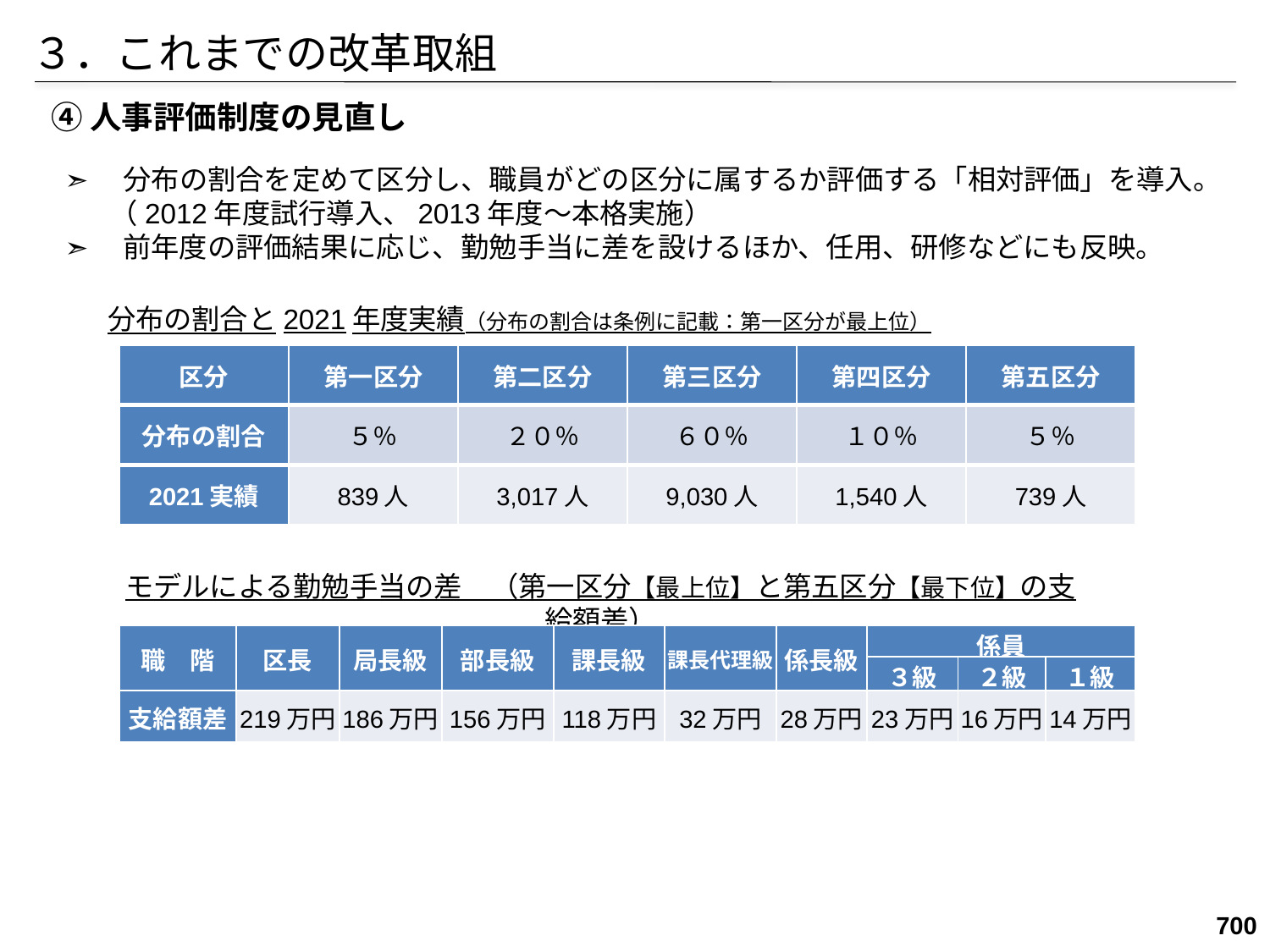

３．これまでの改革取組
④人事評価制度の見直し
➣　分布の割合を定めて区分し、職員がどの区分に属するか評価する「相対評価」を導入。（2012年度試行導入、2013年度～本格実施）
➣　前年度の評価結果に応じ、勤勉手当に差を設けるほか、任用、研修などにも反映。
分布の割合と2021年度実績（分布の割合は条例に記載：第一区分が最上位）
| 区分 | 第一区分 | 第二区分 | 第三区分 | 第四区分 | 第五区分 |
| --- | --- | --- | --- | --- | --- |
| 分布の割合 | ５％ | ２０％ | ６０％ | １０％ | ５％ |
| 2021実績 | 839人 | 3,017人 | 9,030人 | 1,540人 | 739人 |
モデルによる勤勉手当の差　（第一区分【最上位】と第五区分【最下位】の支給額差）
| 職　階 | 区長 | 局長級 | 部長級 | 課長級 | 課長代理級 | 係長級 | 係員 |  |  |
| --- | --- | --- | --- | --- | --- | --- | --- | --- | --- |
|  |  |  |  |  |  |  | ３級 | ２級 | １級 |
| 支給額差 | 219万円 | 186万円 | 156万円 | 118万円 | 32万円 | 28万円 | 23万円 | 16万円 | 14万円 |
700